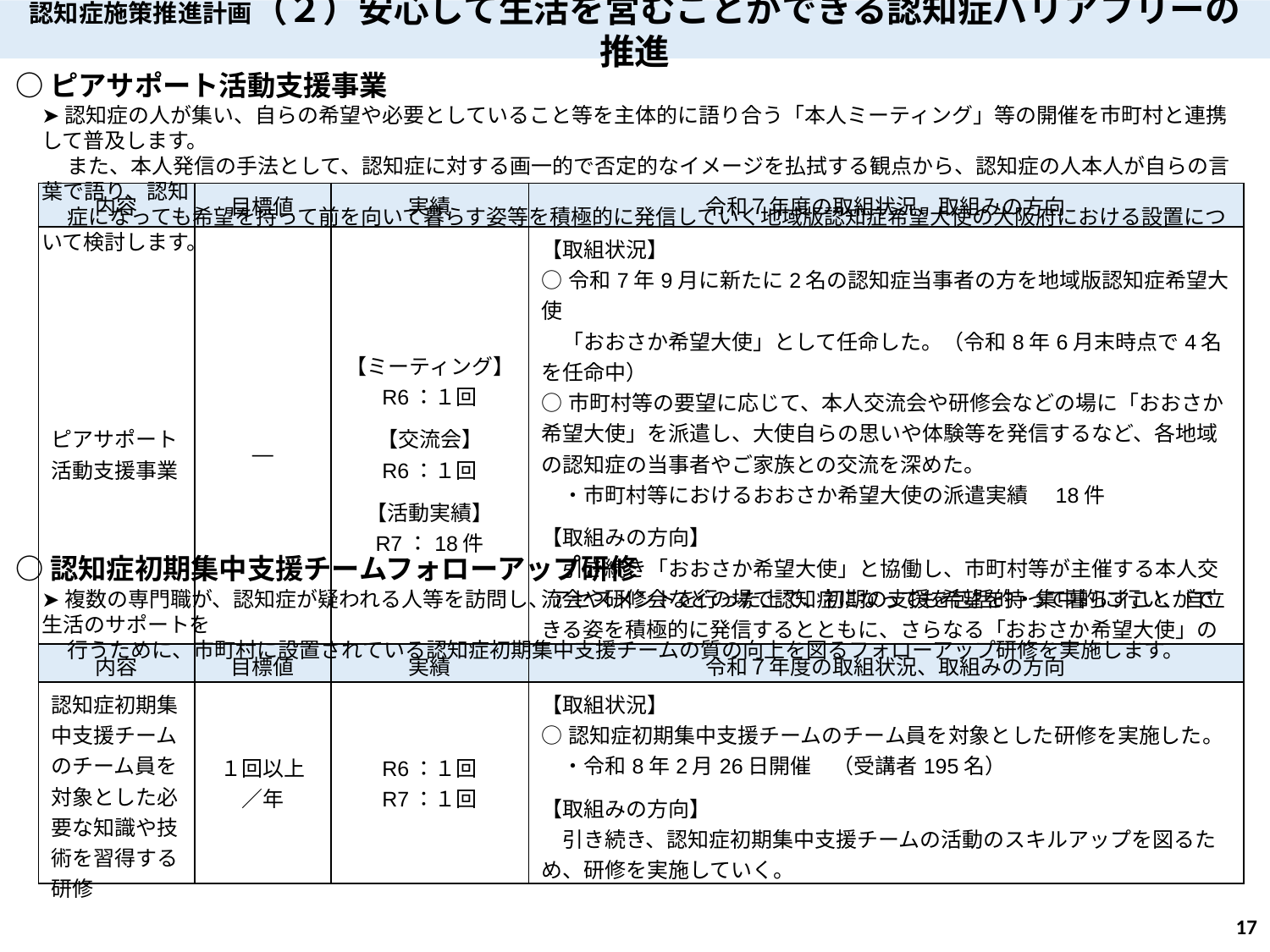

認知症施策推進計画（２）安心して生活を営むことができる認知症バリアフリーの推進
○ピアサポート活動支援事業
➤認知症の人が集い、自らの希望や必要としていること等を主体的に語り合う「本人ミーティング」等の開催を市町村と連携して普及します。
　 また、本人発信の手法として、認知症に対する画一的で否定的なイメージを払拭する観点から、認知症の人本人が自らの言葉で語り、認知
　 症になっても希望を持って前を向いて暮らす姿等を積極的に発信していく地域版認知症希望大使の大阪府における設置について検討します。
| 内容 | 目標値 | 実績 | 令和７年度の取組状況、取組みの方向 |
| --- | --- | --- | --- |
| ピアサポート 活動支援事業 | ― | 【ミーティング】 R6：１回 【交流会】 R6：１回 【活動実績】 R7：18件 | 【取組状況】 ○令和7年9月に新たに2名の認知症当事者の方を地域版認知症希望大使　　 　「おおさか希望大使」として任命した。（令和8年6月末時点で4名を任命中） ○市町村等の要望に応じて、本人交流会や研修会などの場に「おおさか希望大使」を派遣し、大使自らの思いや体験等を発信するなど、各地域の認知症の当事者やご家族との交流を深めた。 　・市町村等におけるおおさか希望大使の派遣実績　18件 【取組みの方向】 　引き続き「おおさか希望大使」と協働し、市町村等が主催する本人交流会や研修会などの場で認知症になっても希望を持って暮らすことができる姿を積極的に発信するとともに、さらなる「おおさか希望大使」の任命に向けた取組を進める。 |
○認知症初期集中支援チームフォローアップ研修
➤複数の専門職が、認知症が疑われる人等を訪問し、アセスメントを行った上で、初期の支援を包括的・集中的に行い、自立生活のサポートを
　 行うために、市町村に設置されている認知症初期集中支援チームの質の向上を図るフォローアップ研修を実施します。
| 内容 | 目標値 | 実績 | 令和７年度の取組状況、取組みの方向 |
| --- | --- | --- | --- |
| 認知症初期集中支援チームのチーム員を対象とした必要な知識や技術を習得する研修 | １回以上 ／年 | R6：１回 R7：１回 | 【取組状況】 ○認知症初期集中支援チームのチーム員を対象とした研修を実施した。 　・令和8年2月26日開催　（受講者195名） 【取組みの方向】 　引き続き、認知症初期集中支援チームの活動のスキルアップを図るため、研修を実施していく。 |
17